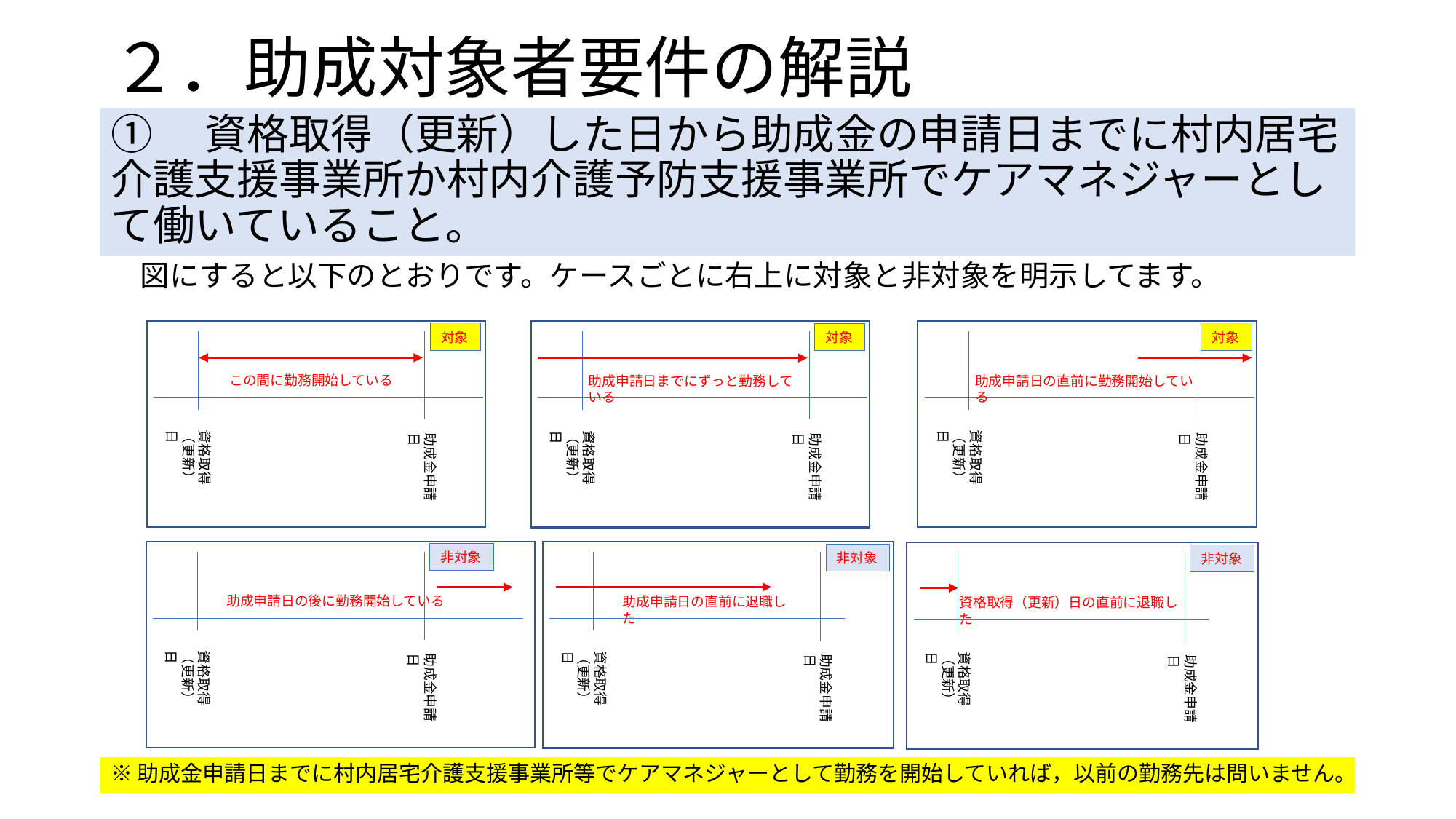

# ２．助成対象者要件の解説
①　資格取得（更新）した日から助成金の申請日までに村内居宅介護支援事業所か村内介護予防支援事業所でケアマネジャーとして働いていること。
　図にすると以下のとおりです。ケースごとに右上に対象と非対象を明示してます。

対象
この間に勤務開始している
資格取得
（更新）日
助成金申請日

対象
助成申請日の直前に勤務開始している
資格取得
（更新）日
助成金申請日

対象
助成申請日までにずっと勤務している
資格取得
（更新）日
助成金申請日

非対象
助成申請日の後に勤務開始している
資格取得
（更新）日
助成金申請日

非対象
助成申請日の直前に退職した
資格取得
（更新）日
助成金申請日

非対象
資格取得（更新）日の直前に退職した
資格取得
（更新）日
助成金申請日
※助成金申請日までに村内居宅介護支援事業所等でケアマネジャーとして勤務を開始していれば，以前の勤務先は問いません。